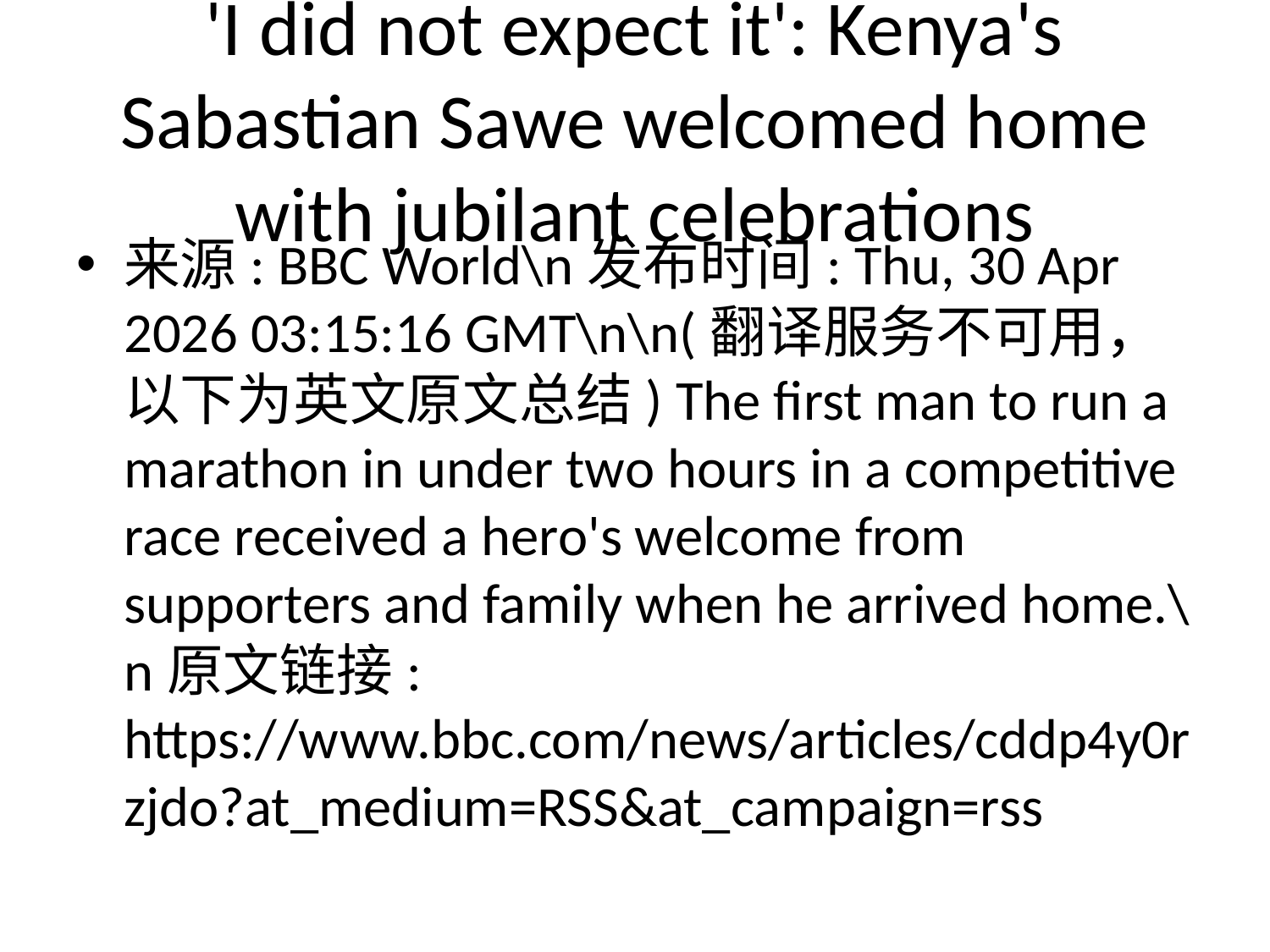

# 'I did not expect it': Kenya's Sabastian Sawe welcomed home with jubilant celebrations
来源: BBC World\n发布时间: Thu, 30 Apr 2026 03:15:16 GMT\n\n(翻译服务不可用，以下为英文原文总结) The first man to run a marathon in under two hours in a competitive race received a hero's welcome from supporters and family when he arrived home.\n原文链接: https://www.bbc.com/news/articles/cddp4y0rzjdo?at_medium=RSS&at_campaign=rss